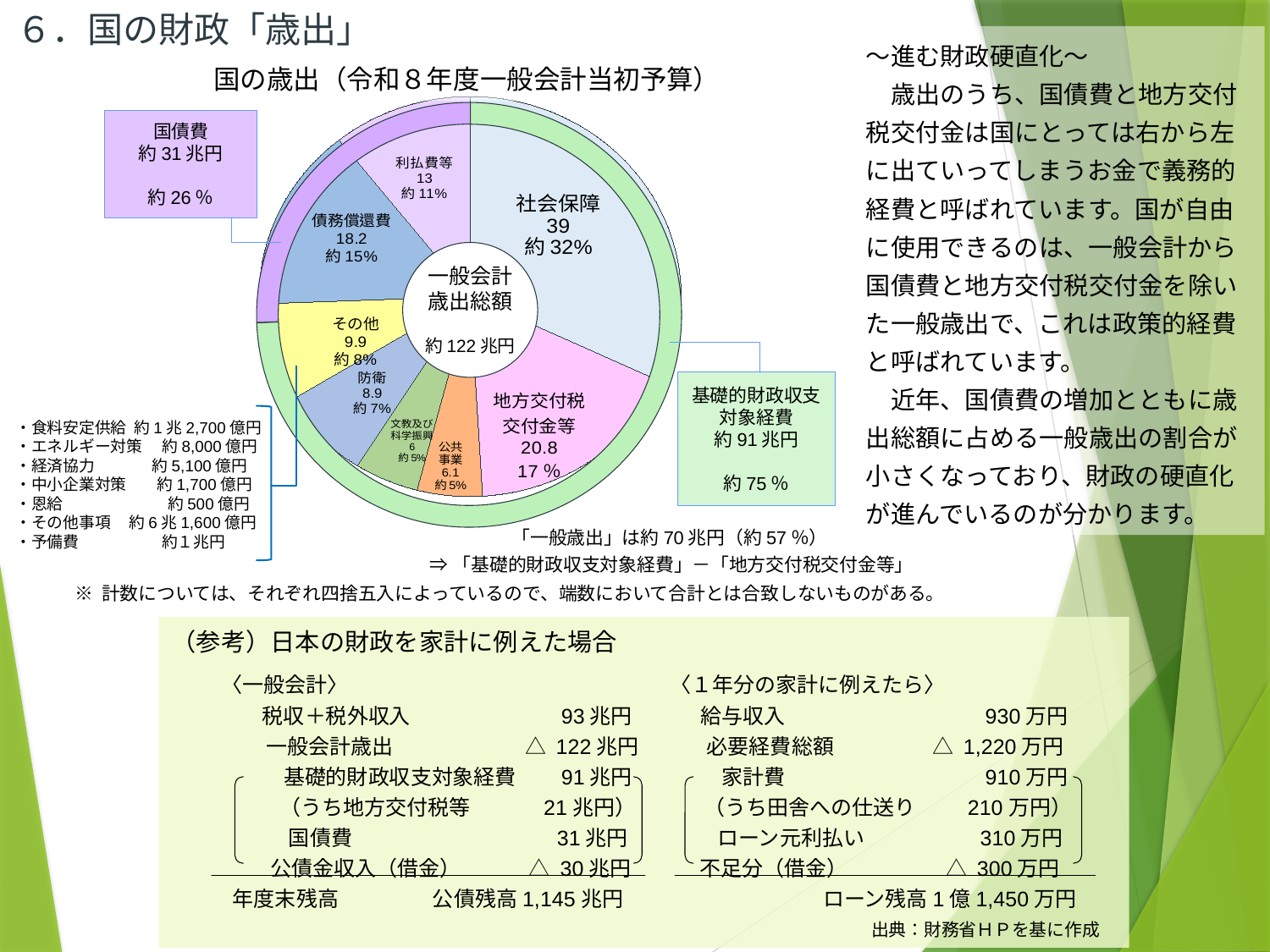

６．国の財政「歳出」

### Chart

| Category | 金額 |
|---|---|
| 社会保障 | 39.0 |
| 地方交付税
交付金等 | 20.8 |
| 公共
事業 | 6.1 |
| 文教及び
科学振興 | 6.0 |
| 防衛 | 8.9 |
| その他 | 9.9 |
| 債務償還費 | 18.2 |
| 利払費等 | 13.0 |
～進む財政硬直化～
　歳出のうち、国債費と地方交付税交付金は国にとっては右から左に出ていってしまうお金で義務的経費と呼ばれています。国が自由に使用できるのは、一般会計から国債費と地方交付税交付金を除いた一般歳出で、これは政策的経費と呼ばれています。
　近年、国債費の増加とともに歳出総額に占める一般歳出の割合が小さくなっており、財政の硬直化が進んでいるのが分かります。
国の歳出（令和８年度一般会計当初予算）

国債費
約31兆円

約26％
一般会計
歳出総額

約122兆円
基礎的財政収支
対象経費
約91兆円

約75％
・食料安定供給  約1兆2,700億円
・エネルギー対策　 約8,000億円
・経済協力　  　     約5,100億円
・中小企業対策  　  約1,700億円
・恩給　　　　  　     約500億円
・その他事項     約6兆1,600億円
・予備費                       約１兆円

「一般歳出」は約70兆円（約57％）
 ⇒「基礎的財政収支対象経費」－「地方交付税交付金等」
※ 計数については、それぞれ四捨五入によっているので、端数において合計とは合致しないものがある。
（参考）日本の財政を家計に例えた場合
　　〈一般会計〉　　　　　　　　　　　　　　　 〈１年分の家計に例えたら〉
　　税収＋税外収入 　　　　　　   93兆円 　　　給与収入 　　　　　　　　　930万円
　　一般会計歳出　　　　　　 △ 122兆円 　　　必要経費総額 　　　　  △ 1,220万円
　　　基礎的財政収支対象経費　    91兆円 　　　　家計費 　　　　　　　　　910万円
　　　（うち地方交付税等　　　 21兆円） 　　　（うち田舎への仕送り 　　210万円）
　　　国債費　　　　　　　　　  31兆円 　　　　ローン元利払い 　　　　　310万円
　　公債金収入（借金）　　　 △ 30兆円 　　　不足分（借金） 　　　　  △ 300万円
　年度末残高 　　　　 公債残高1,145兆円　　 　　　　　　　 ローン残高1億1,450万円
　　　　　　　　　　　　　　　　　　　　　　　　　　　　　　　　 出典：財務省ＨＰを基に作成